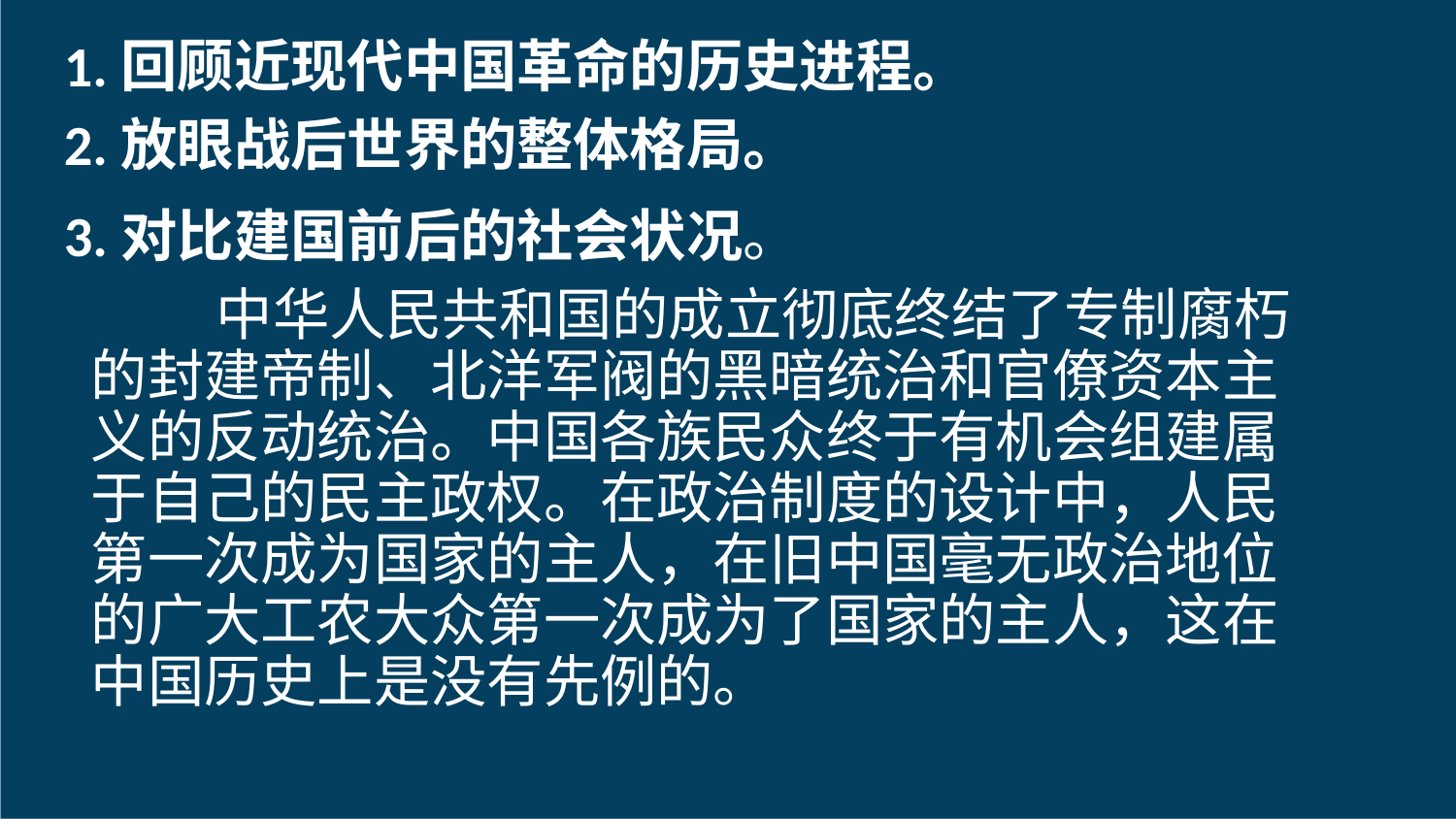

1.回顾近现代中国革命的历史进程。
2.放眼战后世界的整体格局。
3.对比建国前后的社会状况。
           中华人民共和国的成立彻底终结了专制腐朽的封建帝制、北洋军阀的黑暗统治和官僚资本主义的反动统治。中国各族民众终于有机会组建属于自己的民主政权。在政治制度的设计中，人民第一次成为国家的主人，在旧中国毫无政治地位的广大工农大众第一次成为了国家的主人，这在中国历史上是没有先例的。